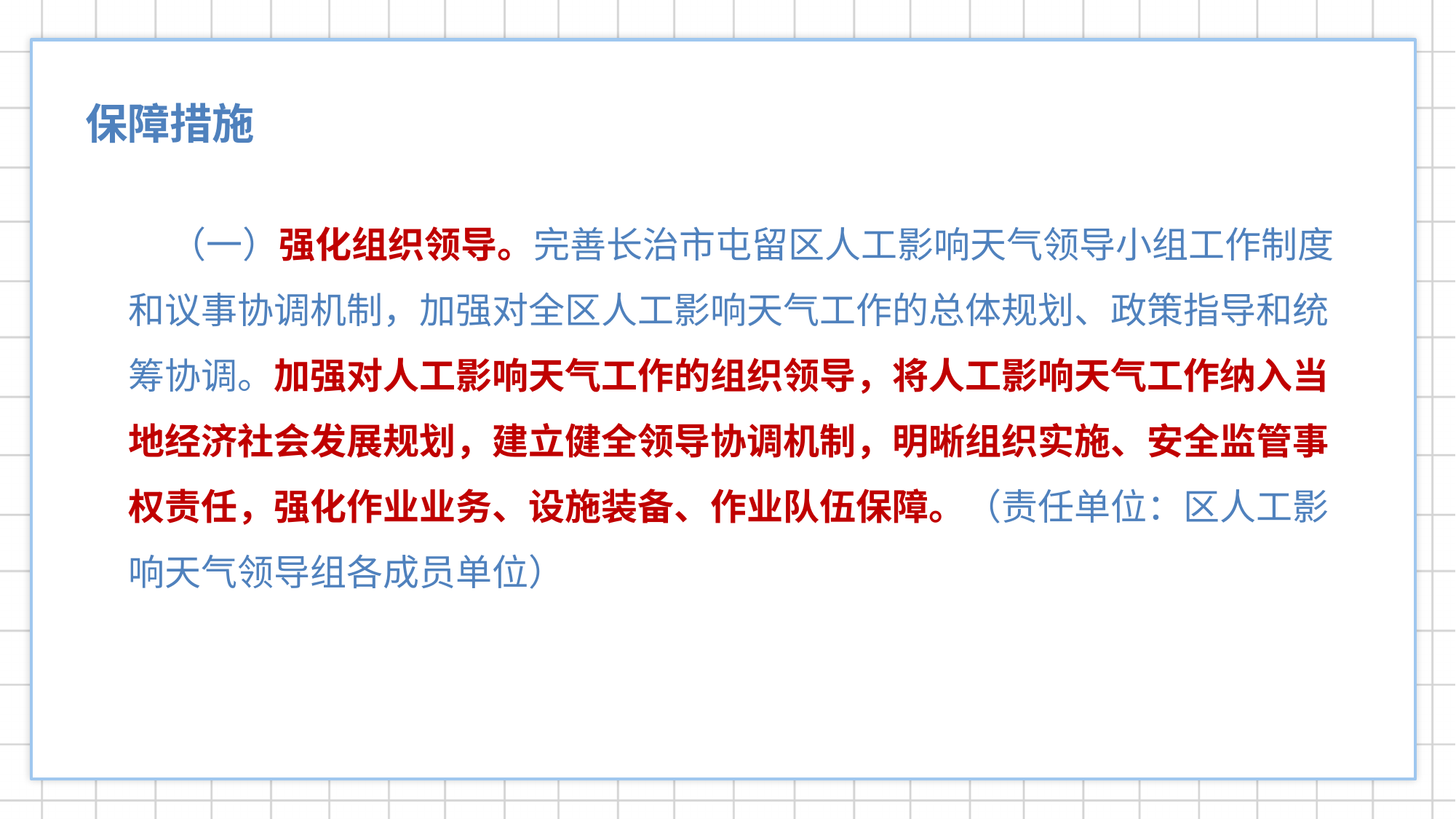

保障措施
    （一）强化组织领导。完善长治市屯留区人工影响天气领导小组工作制度和议事协调机制，加强对全区人工影响天气工作的总体规划、政策指导和统筹协调。加强对人工影响天气工作的组织领导，将人工影响天气工作纳入当地经济社会发展规划，建立健全领导协调机制，明晰组织实施、安全监管事权责任，强化作业业务、设施装备、作业队伍保障。（责任单位：区人工影响天气领导组各成员单位）